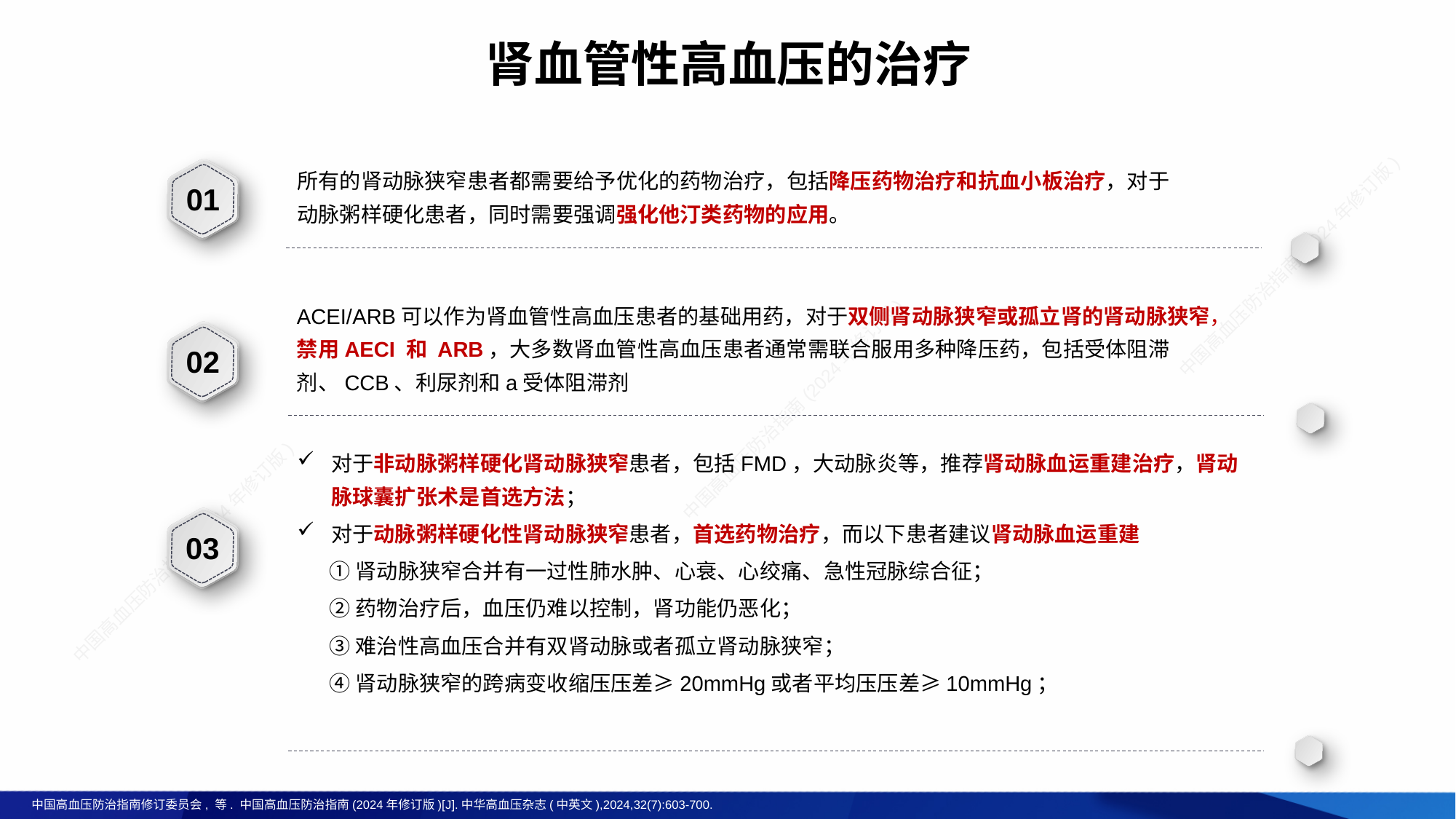

肾血管性高血压的治疗
所有的肾动脉狭窄患者都需要给予优化的药物治疗，包括降压药物治疗和抗血小板治疗，对于动脉粥样硬化患者，同时需要强调强化他汀类药物的应用。

01

ACEI/ARB可以作为肾血管性高血压患者的基础用药，对于双侧肾动脉狭窄或孤立肾的肾动脉狭窄，禁用AECI 和 ARB，大多数肾血管性高血压患者通常需联合服用多种降压药，包括受体阻滞剂、CCB、利尿剂和a受体阻滞剂

02

对于非动脉粥样硬化肾动脉狭窄患者，包括FMD，大动脉炎等，推荐肾动脉血运重建治疗，肾动脉球囊扩张术是首选方法；
对于动脉粥样硬化性肾动脉狭窄患者，首选药物治疗，而以下患者建议肾动脉血运重建
①肾动脉狭窄合并有一过性肺水肿、心衰、心绞痛、急性冠脉综合征；
②药物治疗后，血压仍难以控制，肾功能仍恶化；
③难治性高血压合并有双肾动脉或者孤立肾动脉狭窄；
④肾动脉狭窄的跨病变收缩压压差≥20mmHg或者平均压压差≥10mmHg；

03